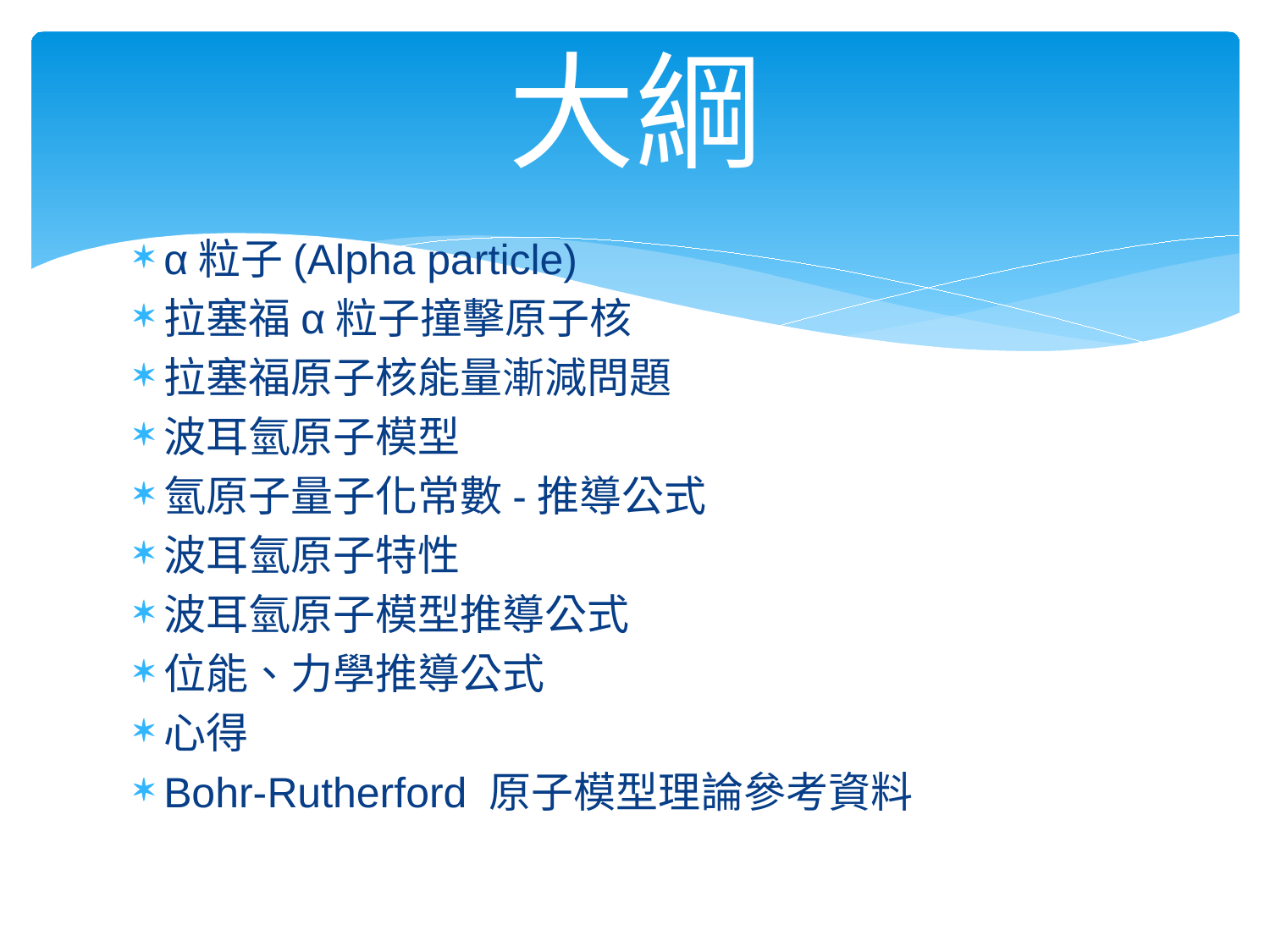

大綱

α粒子(Alpha particle)
拉塞福α粒子撞擊原子核
拉塞福原子核能量漸減問題
波耳氫原子模型
氫原子量子化常數-推導公式
波耳氫原子特性
波耳氫原子模型推導公式
位能、力學推導公式
心得
Bohr-Rutherford 原子模型理論參考資料